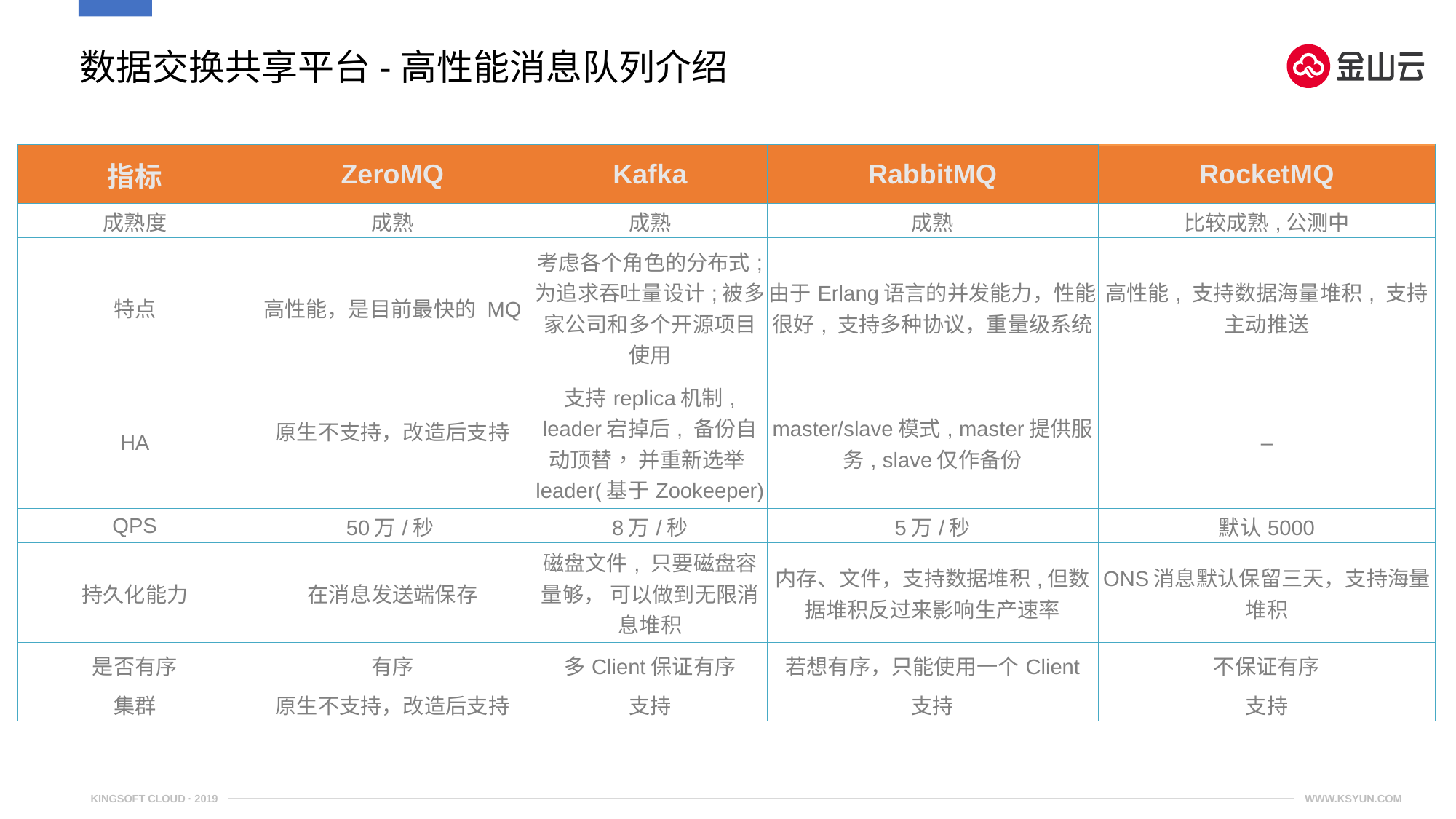

数据交换共享平台-高性能消息队列介绍
| 指标 | ZeroMQ | Kafka | RabbitMQ | RocketMQ |
| --- | --- | --- | --- | --- |
| 成熟度 | 成熟 | 成熟 | 成熟 | 比较成熟,公测中 |
| 特点 | 高性能，是目前最快的 MQ | 考虑各个角色的分布式; 为追求吞吐量设计;被多家公司和多个开源项目使用 | 由于Erlang语言的并发能力，性能很好, 支持多种协议，重量级系统 | 高性能, 支持数据海量堆积, 支持主动推送 |
| HA | 原生不支持，改造后支持 | 支持replica机制, leader宕掉后, 备份自动顶替， 并重新选举leader(基于Zookeeper) | master/slave模式, master提供服务, slave仅作备份 | – |
| QPS | 50万/秒 | 8万/秒 | 5万/秒 | 默认5000 |
| 持久化能力 | 在消息发送端保存 | 磁盘文件, 只要磁盘容量够， 可以做到无限消息堆积 | 内存、文件，支持数据堆积,但数据堆积反过来影响生产速率 | ONS消息默认保留三天，支持海量堆积 |
| 是否有序 | 有序 | 多Client保证有序 | 若想有序，只能使用一个Client | 不保证有序 |
| 集群 | 原生不支持，改造后支持 | 支持 | 支持 | 支持 |